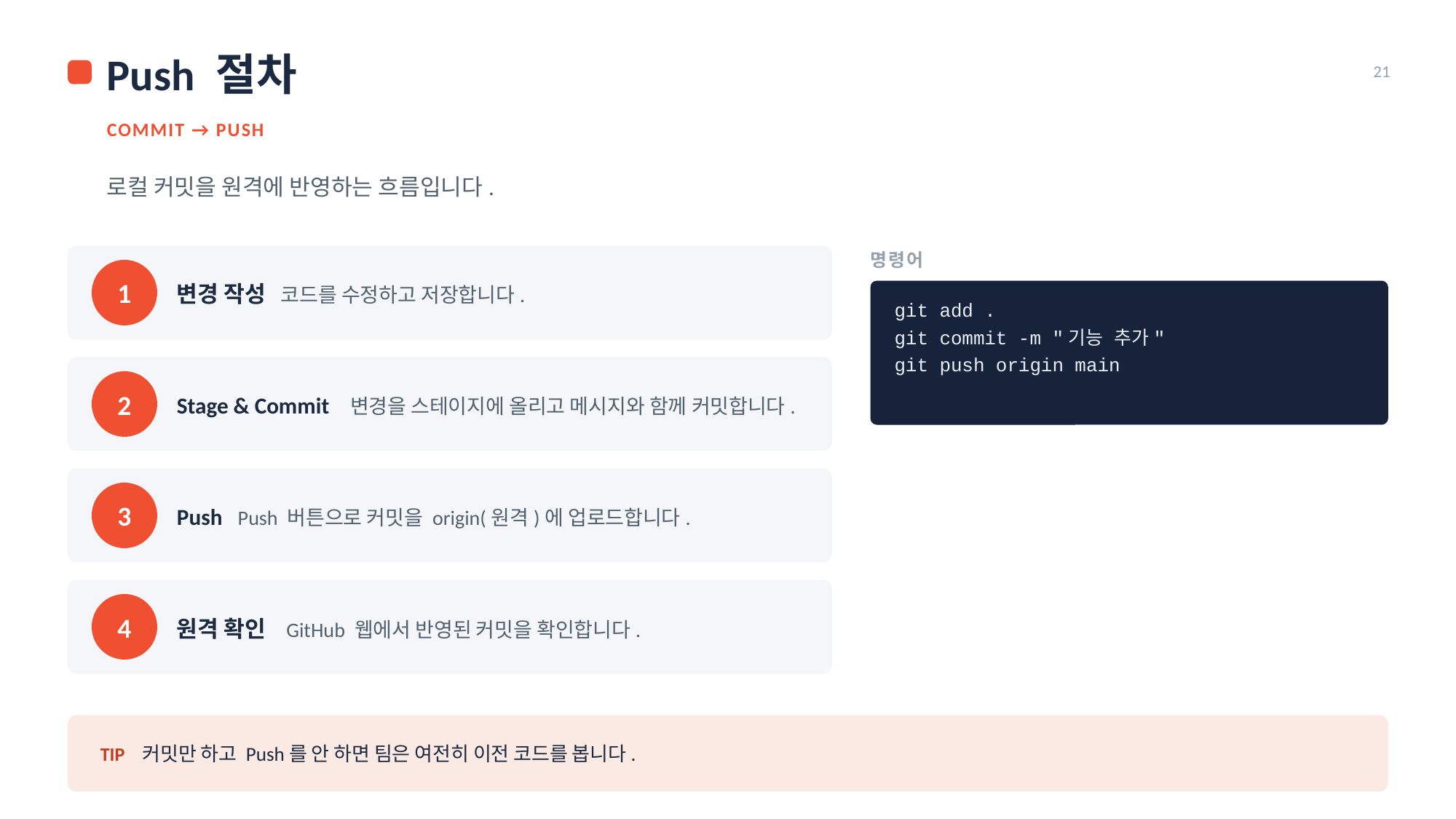

Push 절차
21

COMMIT → PUSH
로컬 커밋을 원격에 반영하는 흐름입니다.
명령어

변경 작성   코드를 수정하고 저장합니다.

1

git add .
git commit -m "기능 추가"
git push origin main

Stage & Commit   변경을 스테이지에 올리고 메시지와 함께 커밋합니다.

2

Push   Push 버튼으로 커밋을 origin(원격)에 업로드합니다.

3

원격 확인   GitHub 웹에서 반영된 커밋을 확인합니다.

4

TIP   커밋만 하고 Push를 안 하면 팀은 여전히 이전 코드를 봅니다.